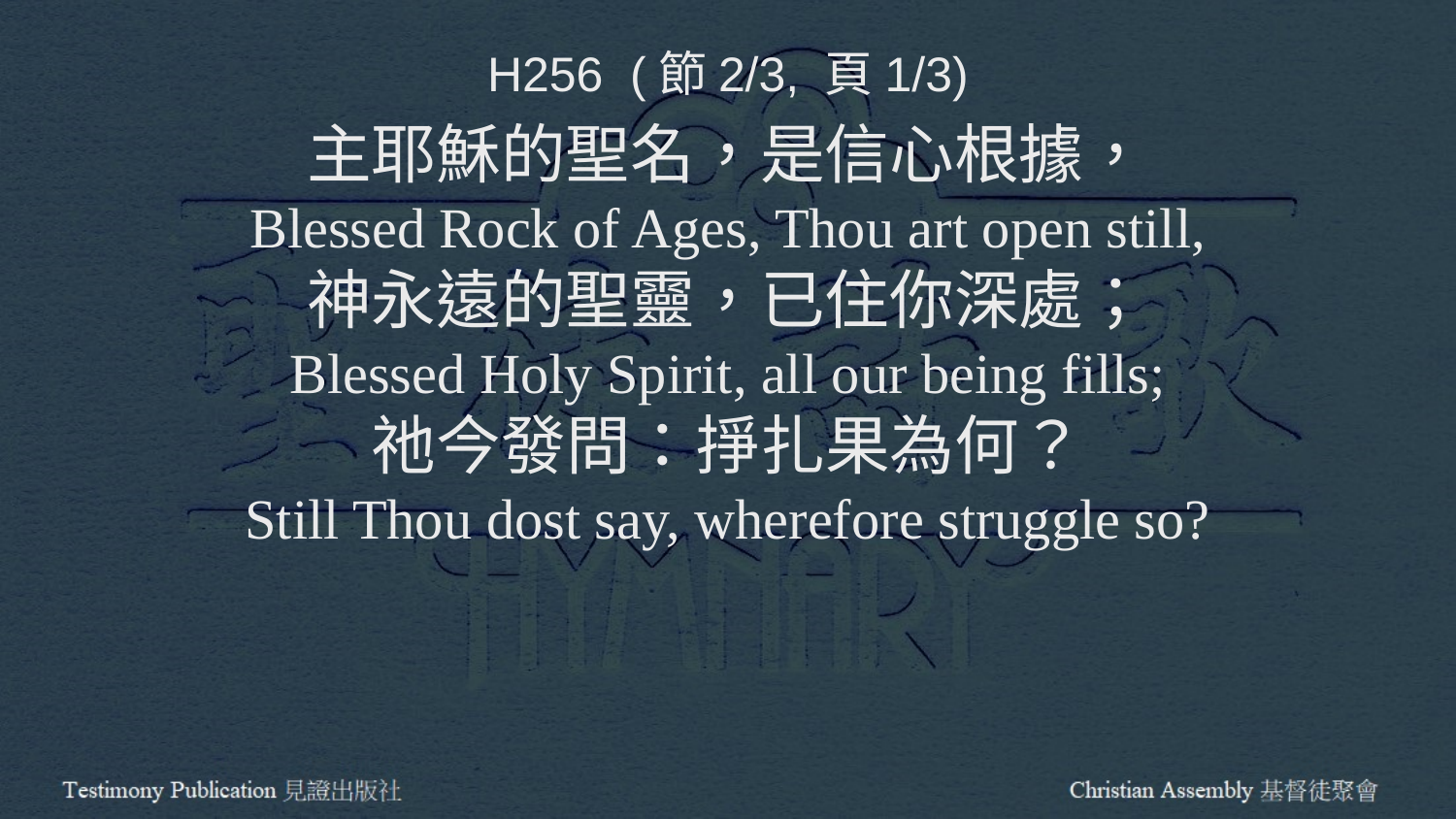

H256  (節2/3, 頁1/3)
主耶穌的聖名，是信心根據，
Blessed Rock of Ages, Thou art open still,
神永遠的聖靈，已住你深處；
Blessed Holy Spirit, all our being fills;
祂今發問：掙扎果為何？
Still Thou dost say, wherefore struggle so?